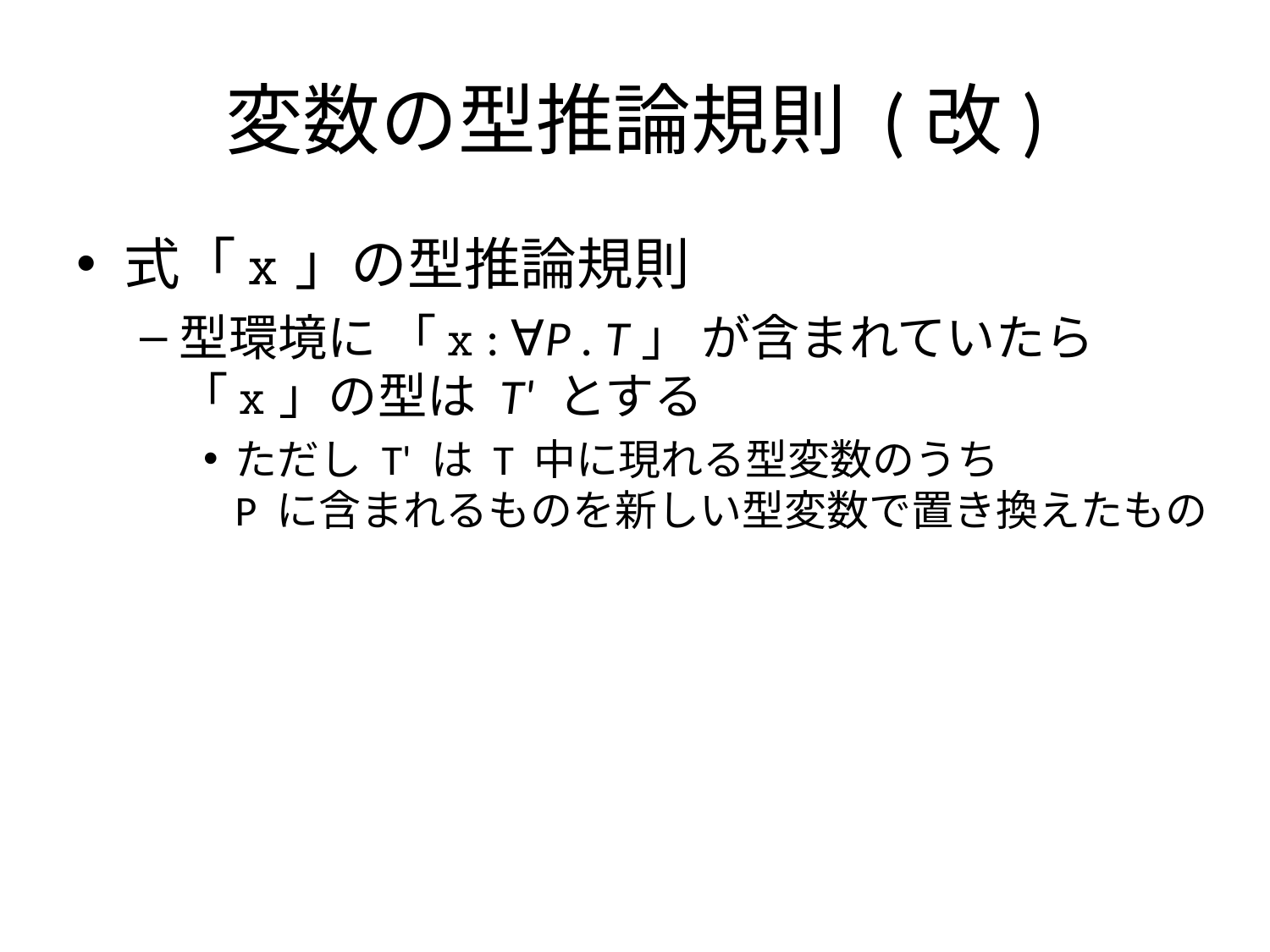

# 変数の型推論規則 (改)
式「x」の型推論規則
型環境に 「x : ∀P . T」 が含まれていたら
「x」の型は T' とする
ただし T' は T 中に現れる型変数のうち
P に含まれるものを新しい型変数で置き換えたもの